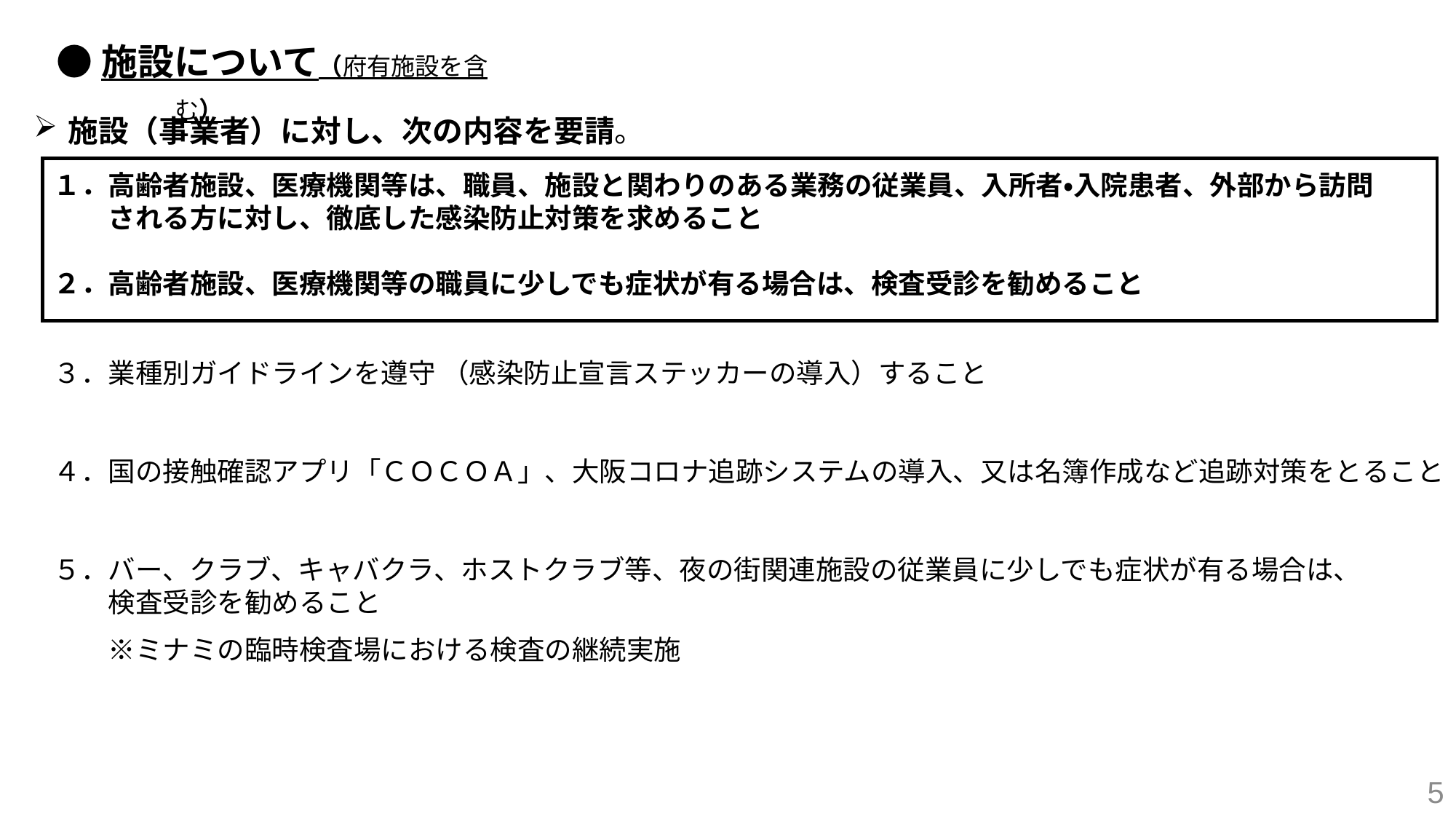

●施設について（府有施設を含む）
施設（事業者）に対し、次の内容を要請。

１．高齢者施設、医療機関等は、職員、施設と関わりのある業務の従業員、入所者・入院患者、外部から訪問
　　される方に対し、徹底した感染防止対策を求めること

２．高齢者施設、医療機関等の職員に少しでも症状が有る場合は、検査受診を勧めること

３．業種別ガイドラインを遵守 （感染防止宣言ステッカーの導入）すること

４．国の接触確認アプリ「ＣＯＣＯＡ」、大阪コロナ追跡システムの導入、又は名簿作成など追跡対策をとること

５．バー、クラブ、キャバクラ、ホストクラブ等、夜の街関連施設の従業員に少しでも症状が有る場合は、
　　検査受診を勧めること

　　※ミナミの臨時検査場における検査の継続実施

5